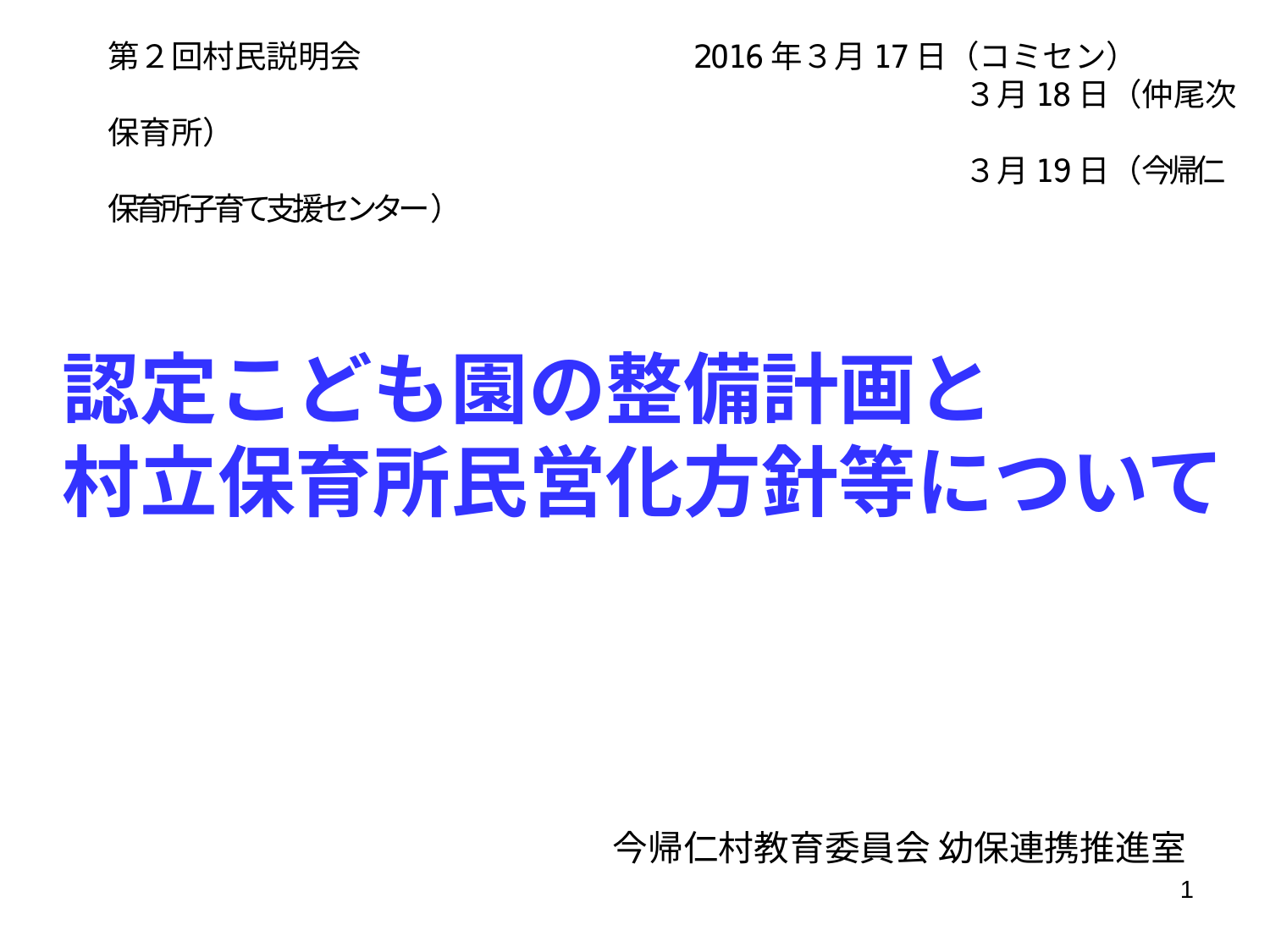

第２回村民説明会　　　　　　　　　　 2016年３月17日（コミセン）
　　　　　　　　　　　　　　　　　　　　　　　　　　　３月18日（仲尾次保育所）
　　　　　　　　　　　　　　　　　　　　　　　　　　　３月19日（今帰仁保育所子育て支援センター）
# 認定こども園の整備計画と 村立保育所民営化方針等について
今帰仁村教育委員会 幼保連携推進室
1